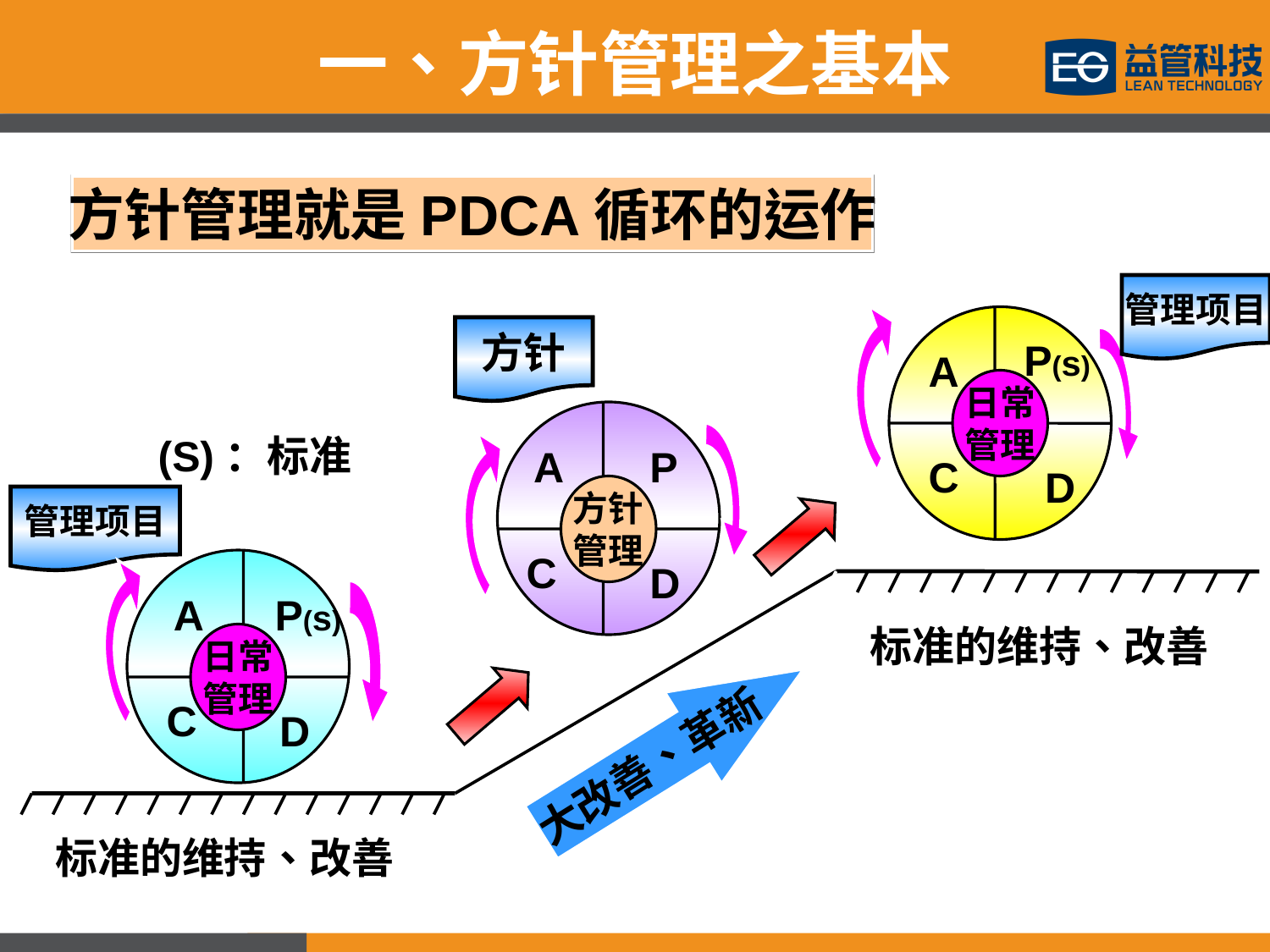

一、方针管理之基本
方针管理就是PDCA循环的运作
管理项目

方針
方针

A
P
方针
管理

C
D

P(s)

A
日常
管理
(S)：标准
管理项目

A
P(s)

日常
管理

C
D

标准的维持、改善

C
D

标准的维持、改善
 大改善、革新